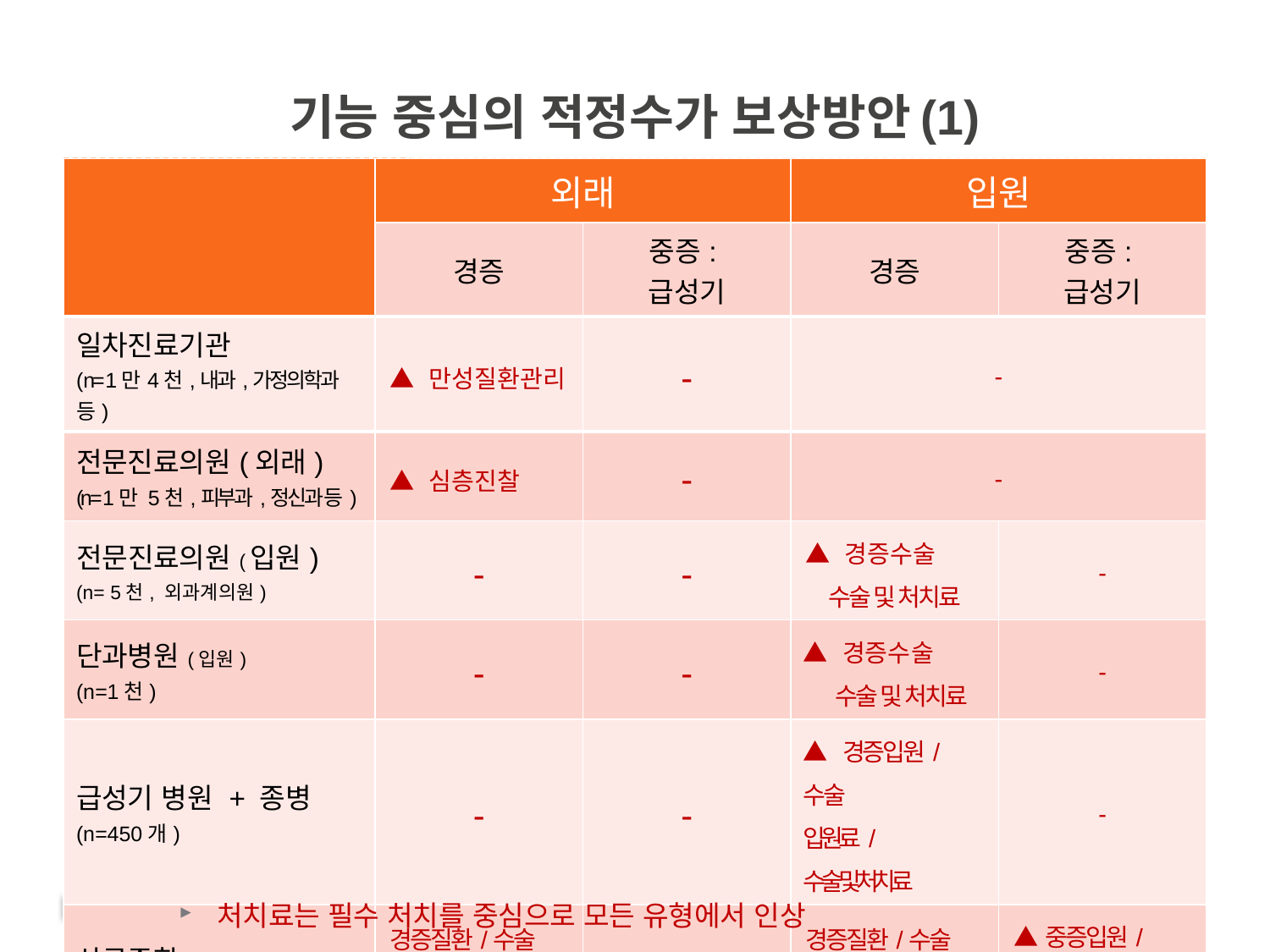

# 기능 중심의 적정수가 보상방안(1)
|  | 외래 |  | 입원 |  |
| --- | --- | --- | --- | --- |
|  | 경증 | 중증: 급성기 | 경증 | 중증: 급성기 |
| 일차진료기관 (n= 1만4천,내과,가정의학과 등) | ▲ 만성질환관리 | - | - |  |
| 전문진료의원(외래) (n= 1만 5천,피부과,정신과 등) | ▲ 심층진찰 | - | - |  |
| 전문진료의원(입원) (n= 5천, 외과계의원) | - | - | ▲ 경증수술 수술 및 처치료 | - |
| 단과병원(입원) (n=1천) | - | - | ▲ 경증수술 수술 및 처치료 | - |
| 급성기 병원 + 종병 (n=450개) | - | - | ▲ 경증입원/수술 입원료/수술및처치료 | - |
| 상급종합 (n=43개) | 경증질환/수술 ▽ 병원진료비 ▲ 본인부담금 | ▲ 심층진찰 | 경증질환/수술 ▽ 병원진료비 ▲ 본인부담금 | ▲중증입원/ 수술 입원료/수술및처치료 |
처치료는 필수 처치를 중심으로 모든 유형에서 인상